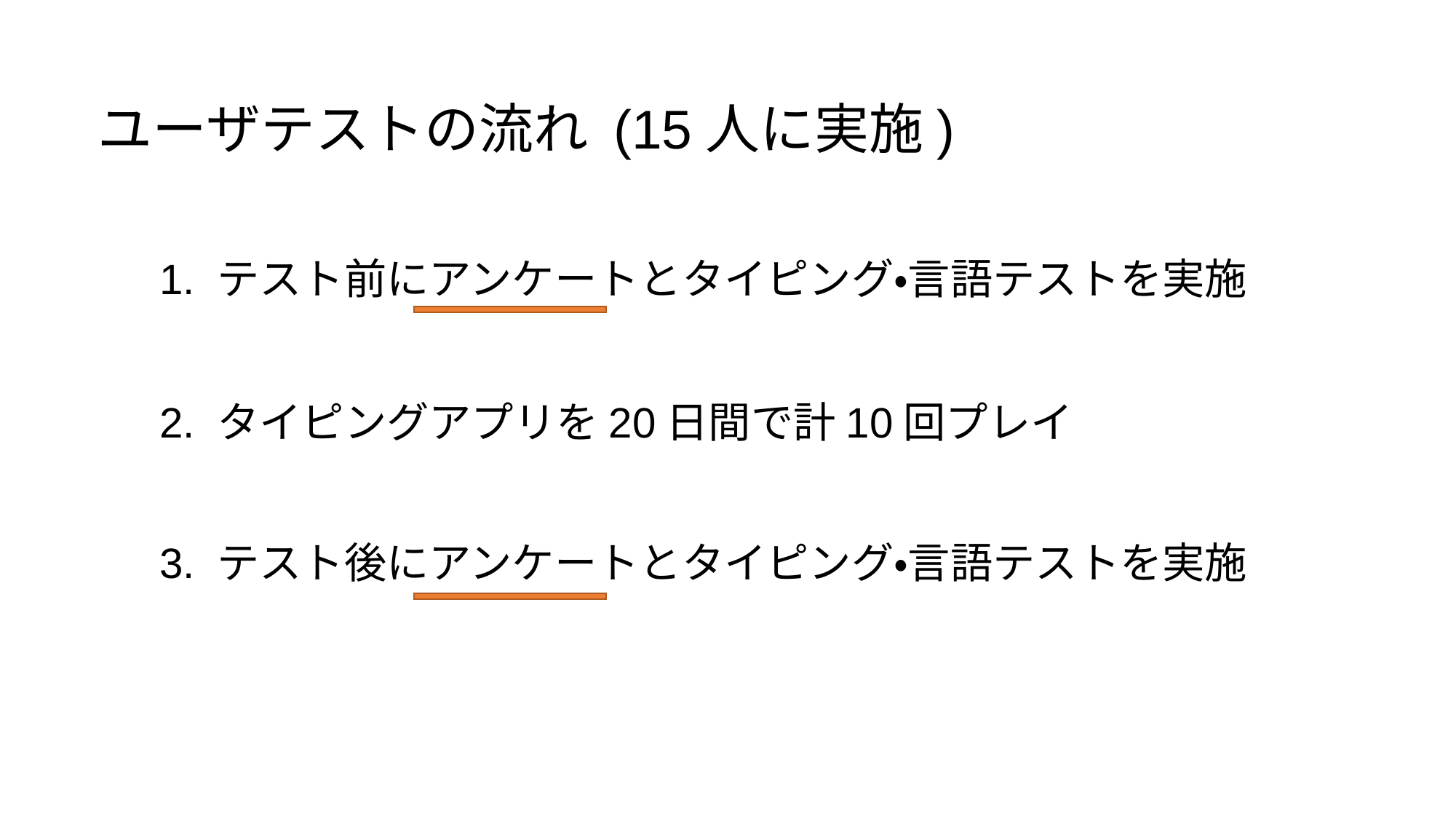

ユーザテストの流れ (15人に実施)
1. テスト前にアンケートとタイピング・言語テストを実施

2. タイピングアプリを20日間で計10回プレイ
3. テスト後にアンケートとタイピング・言語テストを実施